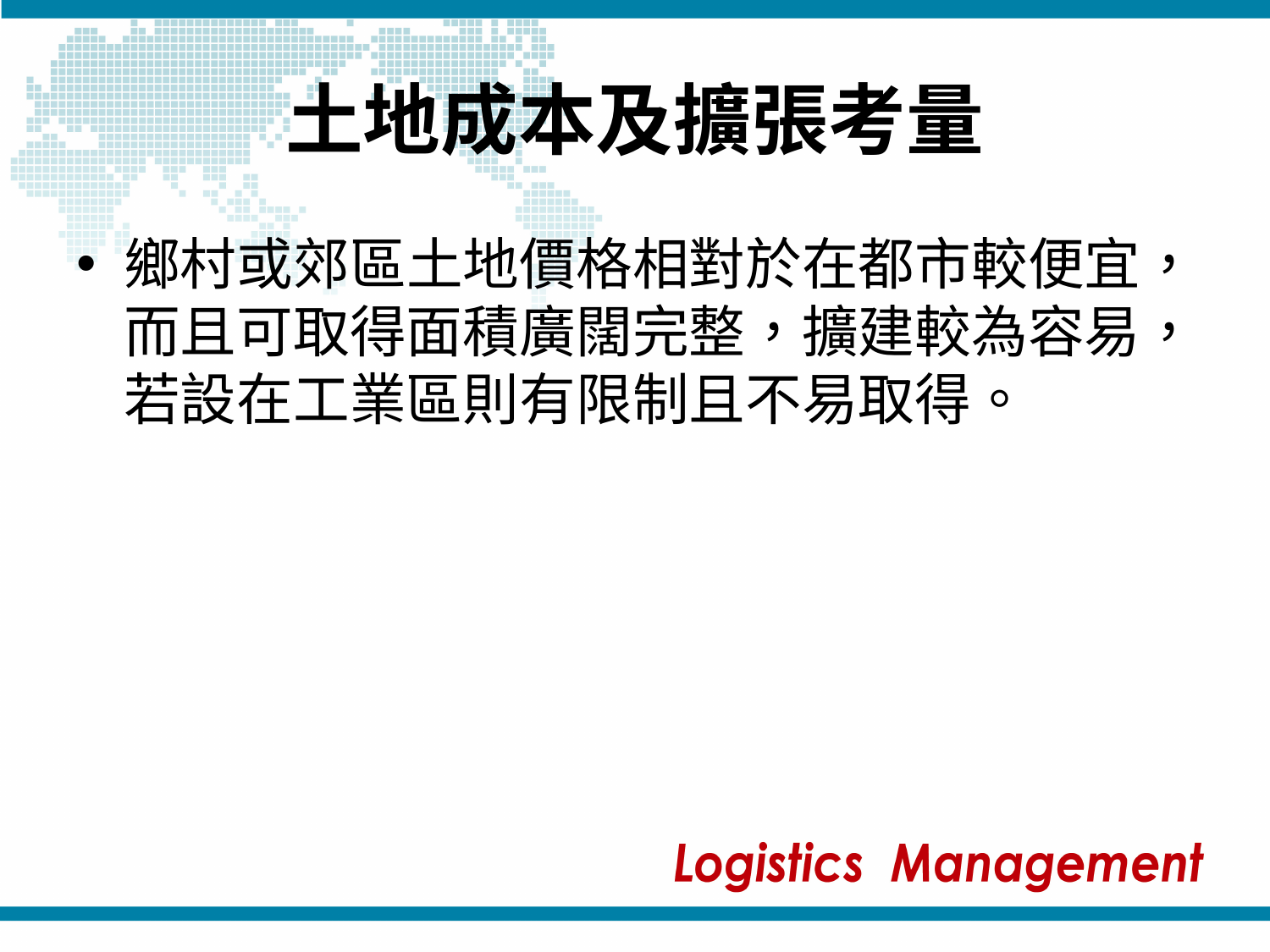

# 土地成本及擴張考量
鄉村或郊區土地價格相對於在都市較便宜，而且可取得面積廣闊完整，擴建較為容易，若設在工業區則有限制且不易取得。